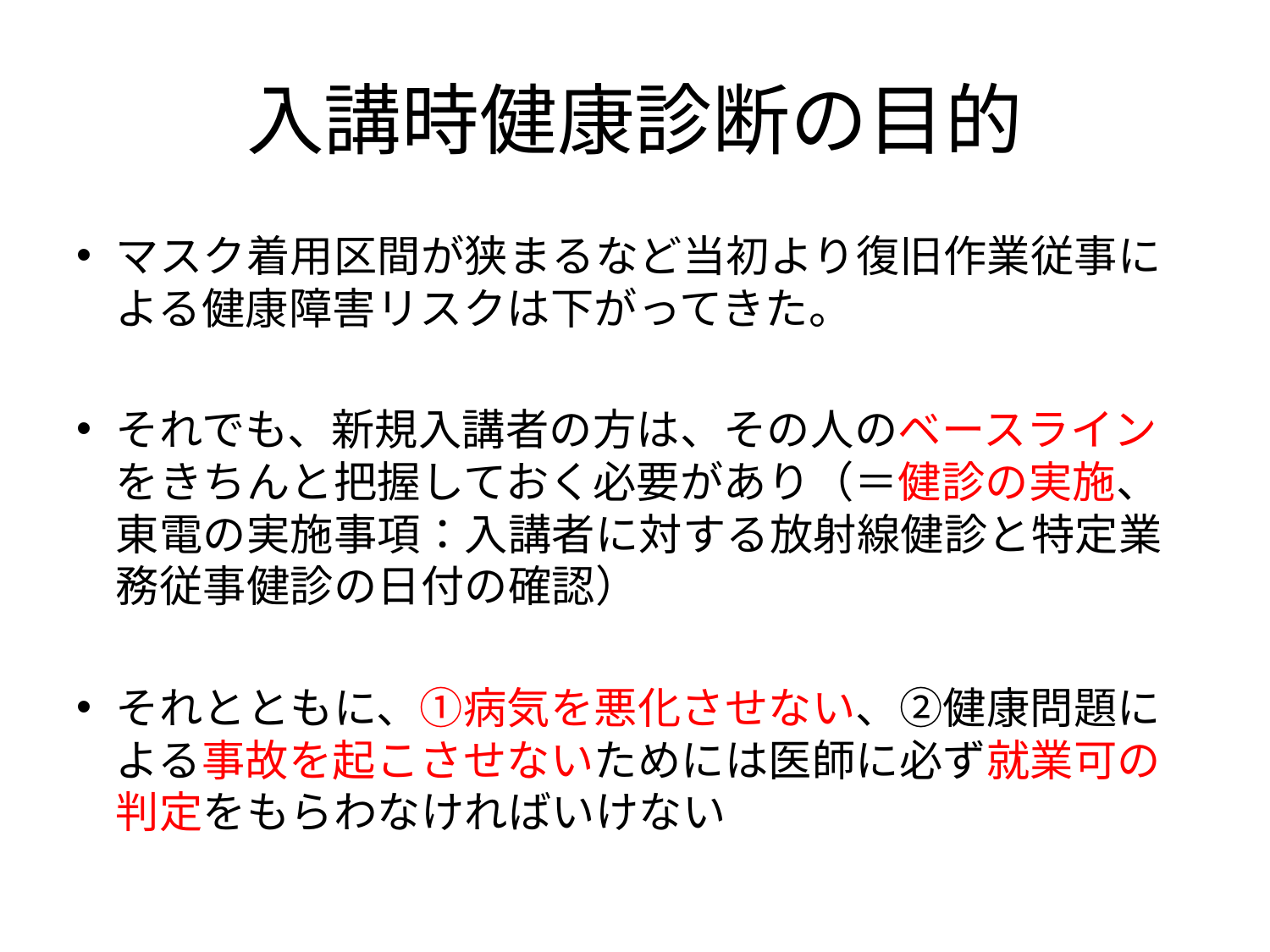

# 入講時健康診断の目的
マスク着用区間が狭まるなど当初より復旧作業従事による健康障害リスクは下がってきた。

それでも、新規入講者の方は、その人のベースラインをきちんと把握しておく必要があり（＝健診の実施、東電の実施事項：入講者に対する放射線健診と特定業務従事健診の日付の確認）

それとともに、①病気を悪化させない、②健康問題による事故を起こさせないためには医師に必ず就業可の判定をもらわなければいけない